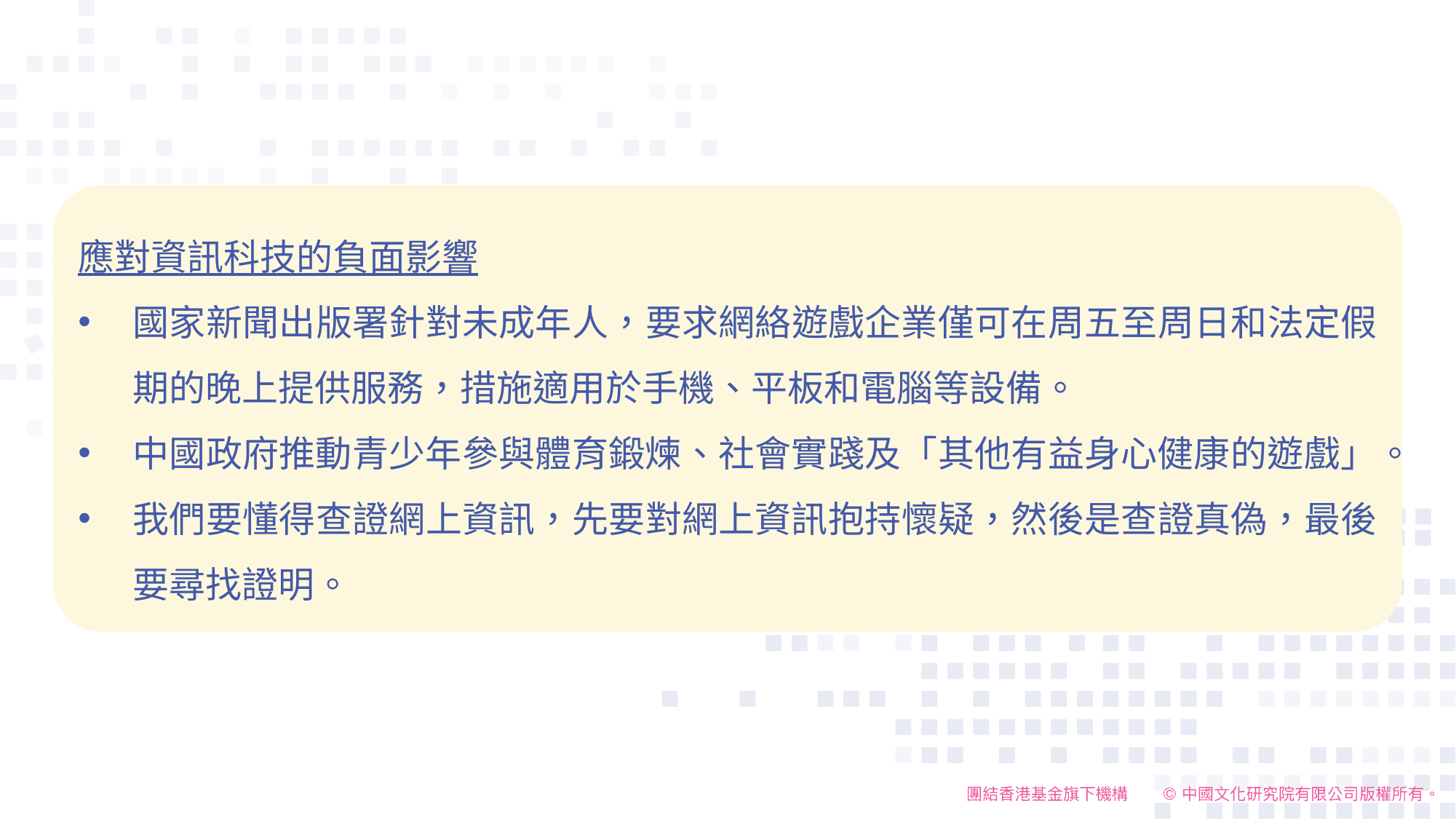

應對資訊科技的負面影響
國家新聞出版署針對未成年人，要求網絡遊戲企業僅可在周五至周日和法定假期的晚上提供服務，措施適用於手機、平板和電腦等設備。
中國政府推動青少年參與體育鍛煉、社會實踐及「其他有益身心健康的遊戲」。
我們要懂得查證網上資訊，先要對網上資訊抱持懷疑，然後是查證真偽，最後要尋找證明。